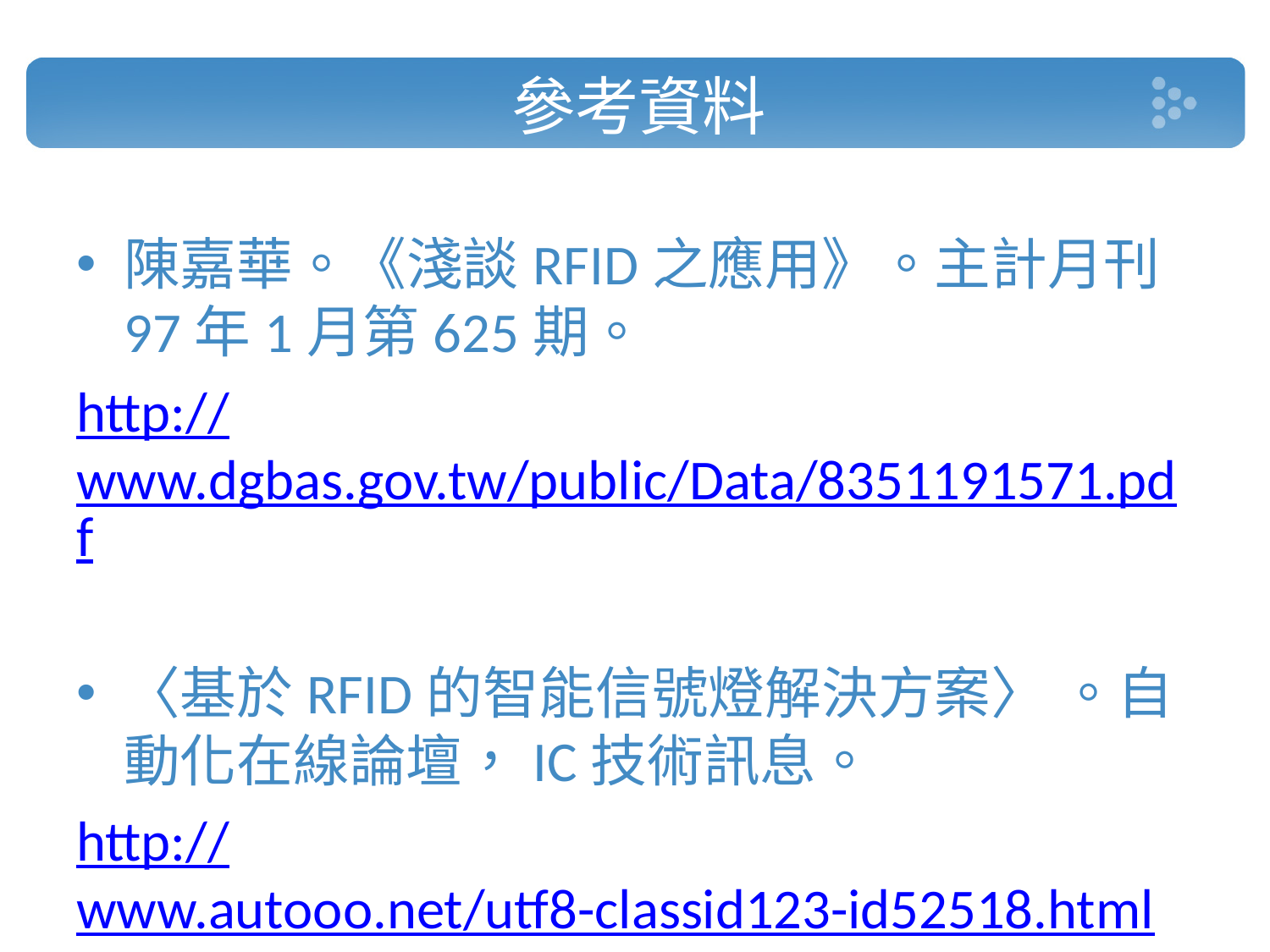

# 參考資料
陳嘉華。《淺談RFID之應用》。主計月刊97年1月第625期。
http://www.dgbas.gov.tw/public/Data/8351191571.pdf

〈基於RFID的智能信號燈解決方案〉 。自動化在線論壇，IC技術訊息。
http://www.autooo.net/utf8-classid123-id52518.html